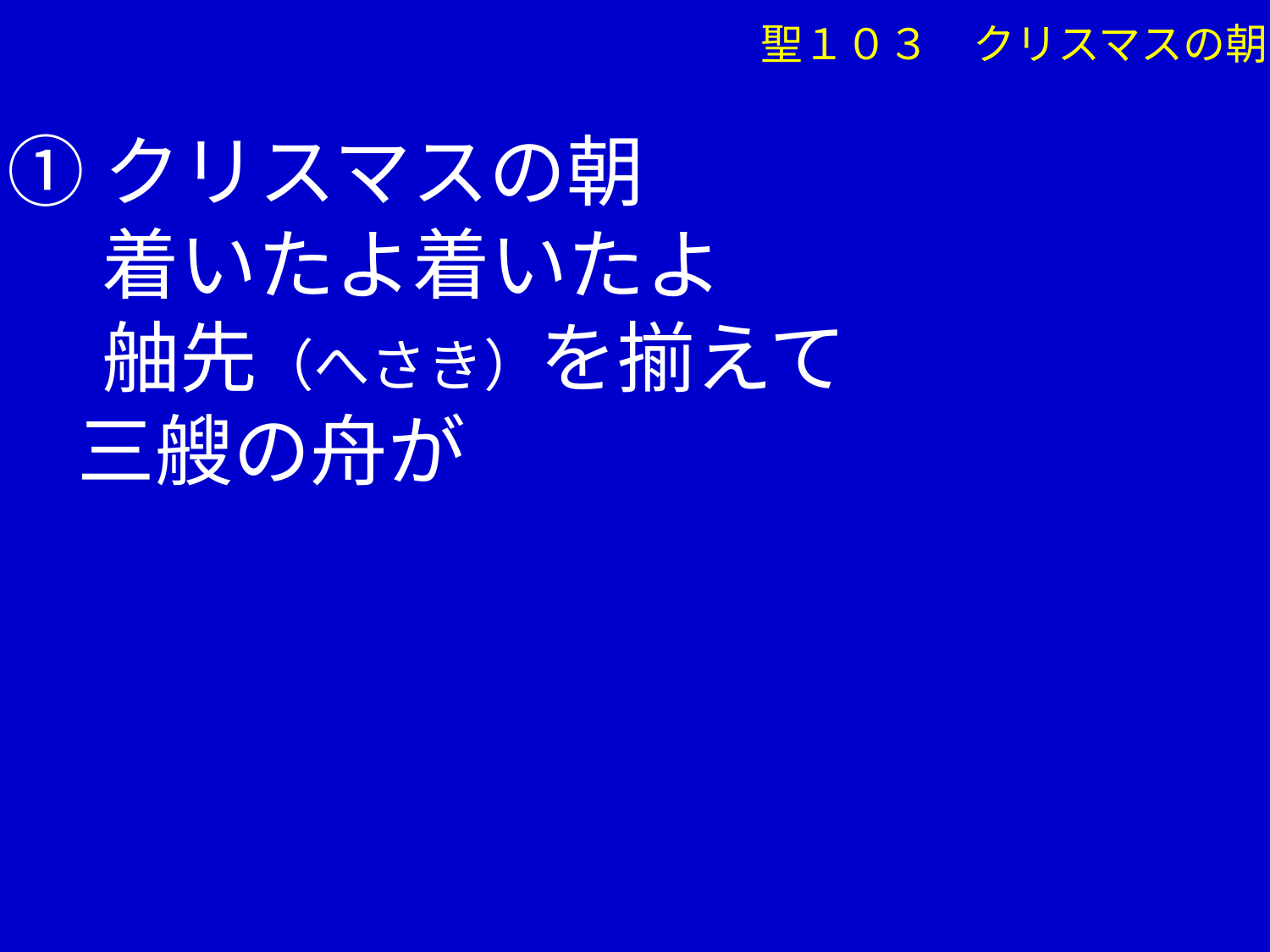

聖１０３　クリスマスの朝
①クリスマスの朝
　 着いたよ着いたよ
　 舳先（へさき）を揃えて
   三艘の舟が